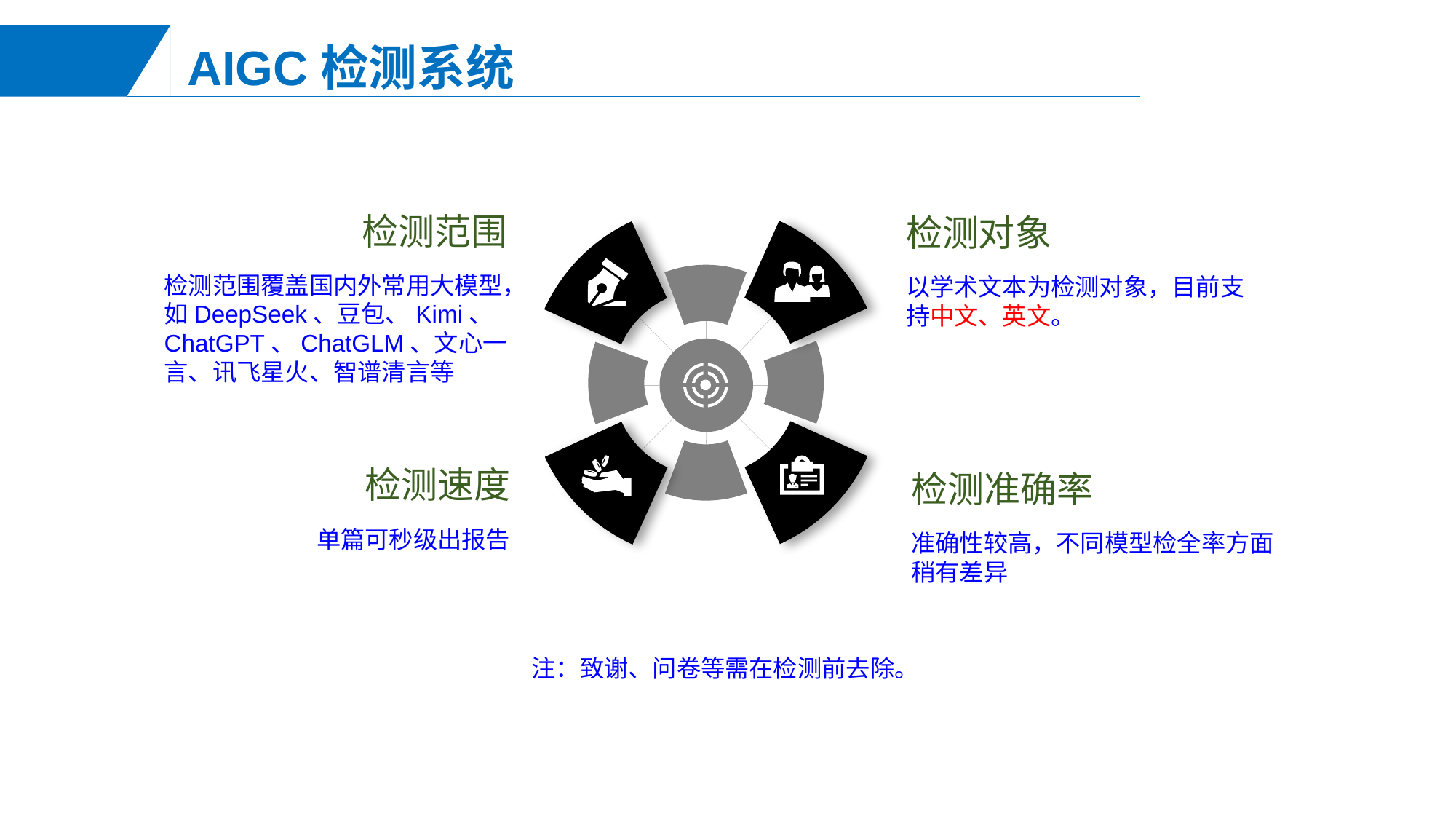

AIGC检测系统

检测范围
检测范围覆盖国内外常用大模型，如DeepSeek、豆包、Kimi、ChatGPT、ChatGLM、文心一言、讯飞星火、智谱清言等
检测对象
以学术文本为检测对象，目前支持中文、英文。

检测速度
单篇可秒级出报告
检测准确率
准确性较高，不同模型检全率方面稍有差异
注：致谢、问卷等需在检测前去除。